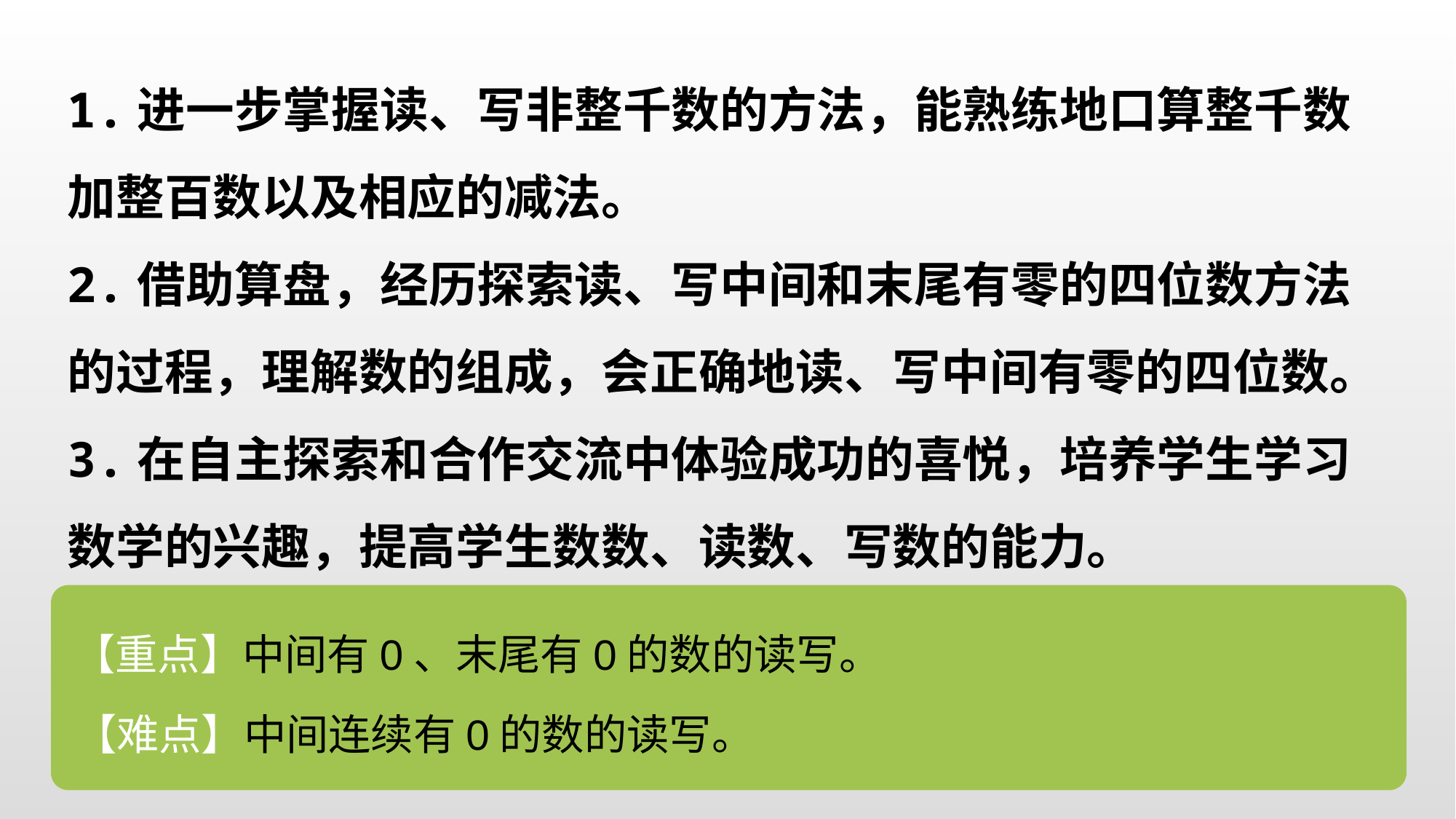

1.进一步掌握读、写非整千数的方法，能熟练地口算整千数加整百数以及相应的减法。
2.借助算盘，经历探索读、写中间和末尾有零的四位数方法的过程，理解数的组成，会正确地读、写中间有零的四位数。
3.在自主探索和合作交流中体验成功的喜悦，培养学生学习数学的兴趣，提高学生数数、读数、写数的能力。

【重点】中间有0、末尾有0的数的读写。
【难点】中间连续有0的数的读写。